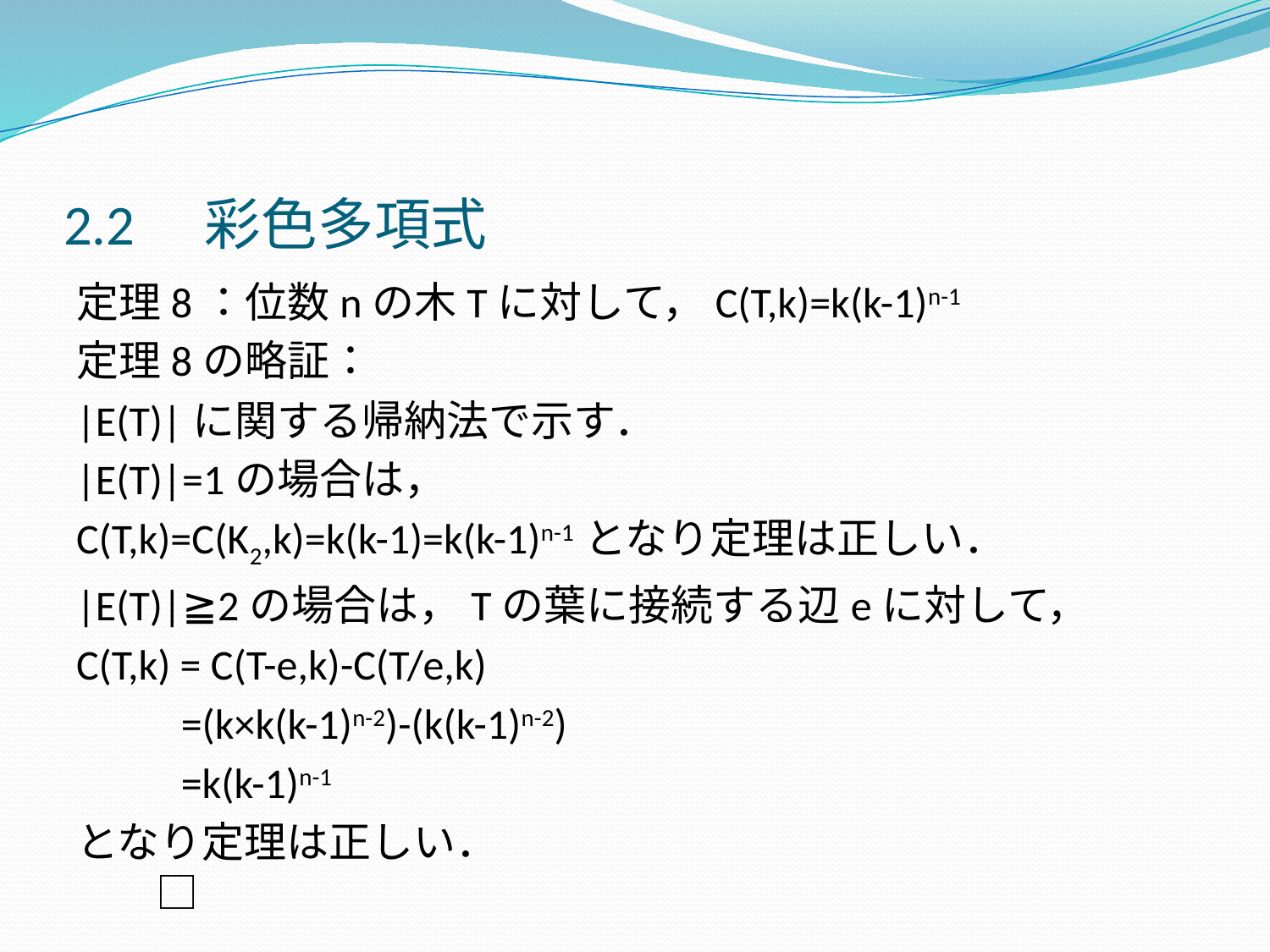

# 2.2　彩色多項式
定理8：位数nの木Tに対して，C(T,k)=k(k-1)n-1
定理8の略証：
|E(T)|に関する帰納法で示す．
|E(T)|=1の場合は，
C(T,k)=C(K2,k)=k(k-1)=k(k-1)n-1となり定理は正しい．
|E(T)|≧2の場合は，Tの葉に接続する辺eに対して，
C(T,k) = C(T-e,k)-C(T/e,k)
           =(k×k(k-1)n-2)-(k(k-1)n-2)
           =k(k-1)n-1
となり定理は正しい．　　　　　　　　　　　　　　　　　□